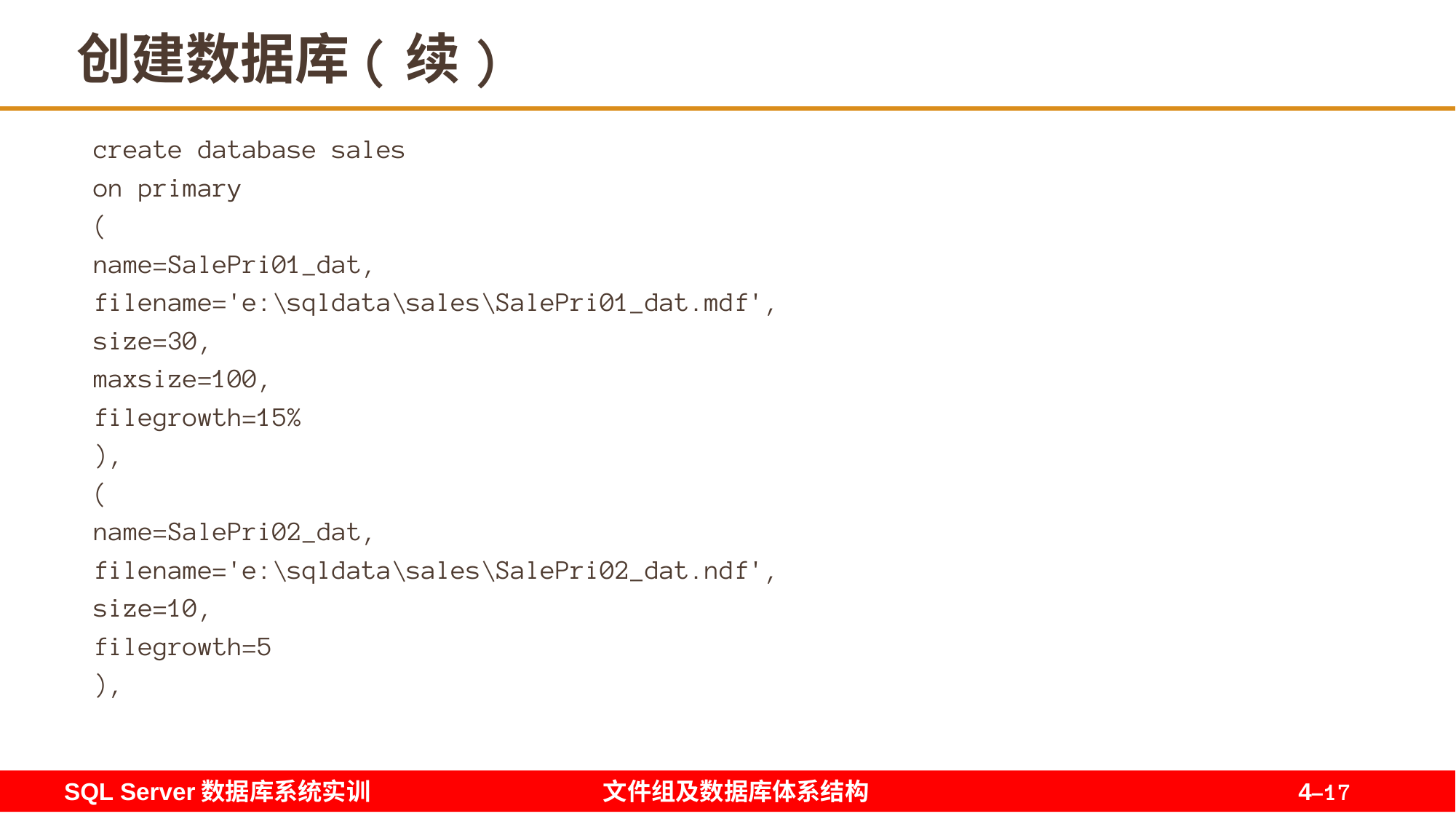

17
# 创建数据库(续)
create database sales
on primary
(
name=SalePri01_dat,
filename='e:\sqldata\sales\SalePri01_dat.mdf',
size=30,
maxsize=100,
filegrowth=15%
),
(
name=SalePri02_dat,
filename='e:\sqldata\sales\SalePri02_dat.ndf',
size=10,
filegrowth=5
),